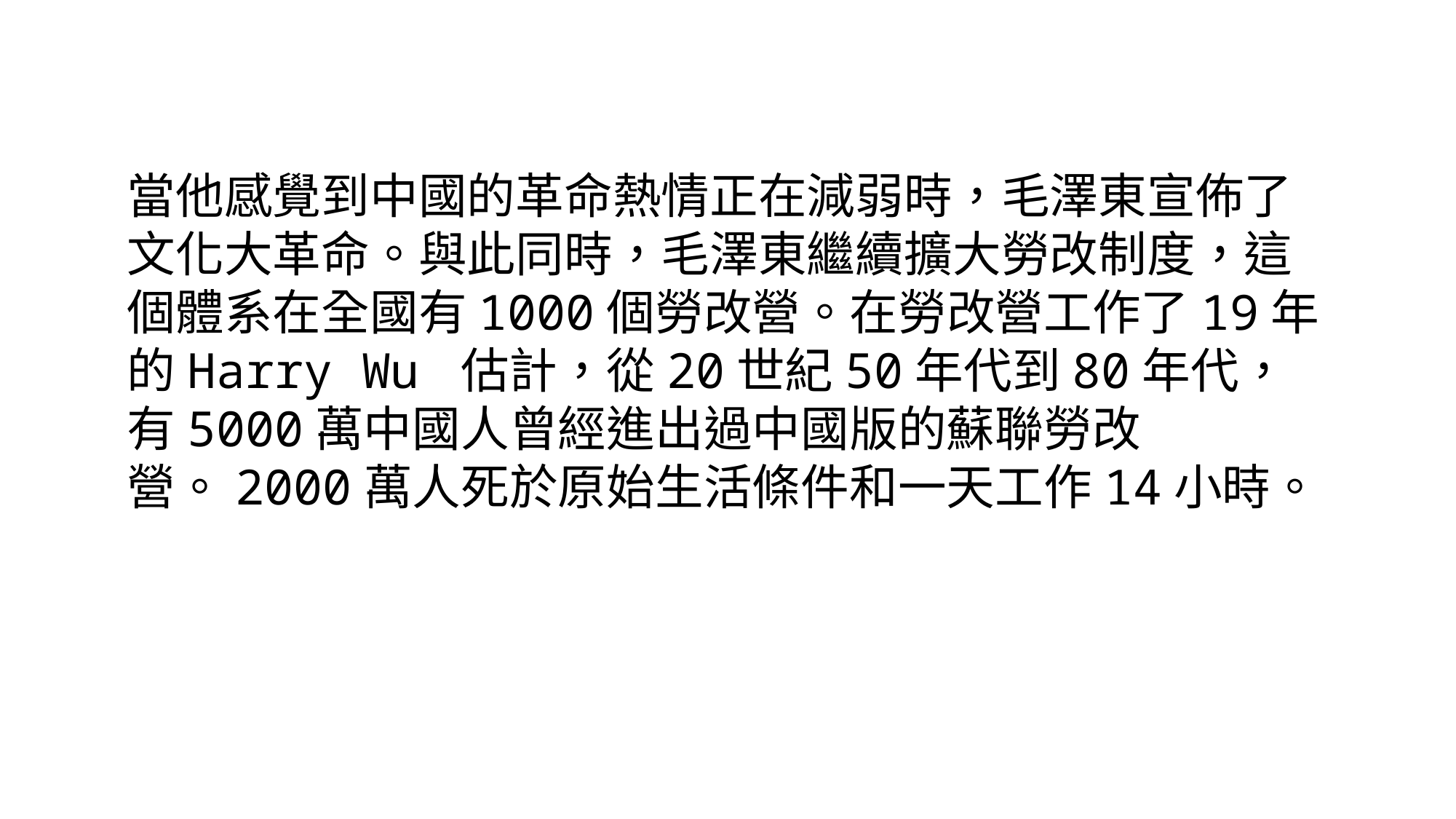

當他感覺到中國的革命熱情正在減弱時，毛澤東宣佈了文化大革命。與此同時，毛澤東繼續擴大勞改制度，這個體系在全國有1000個勞改營。在勞改營工作了19年的Harry Wu 估計，從20世紀50年代到80年代，有5000萬中國人曾經進出過中國版的蘇聯勞改營。2000萬人死於原始生活條件和一天工作14小時。